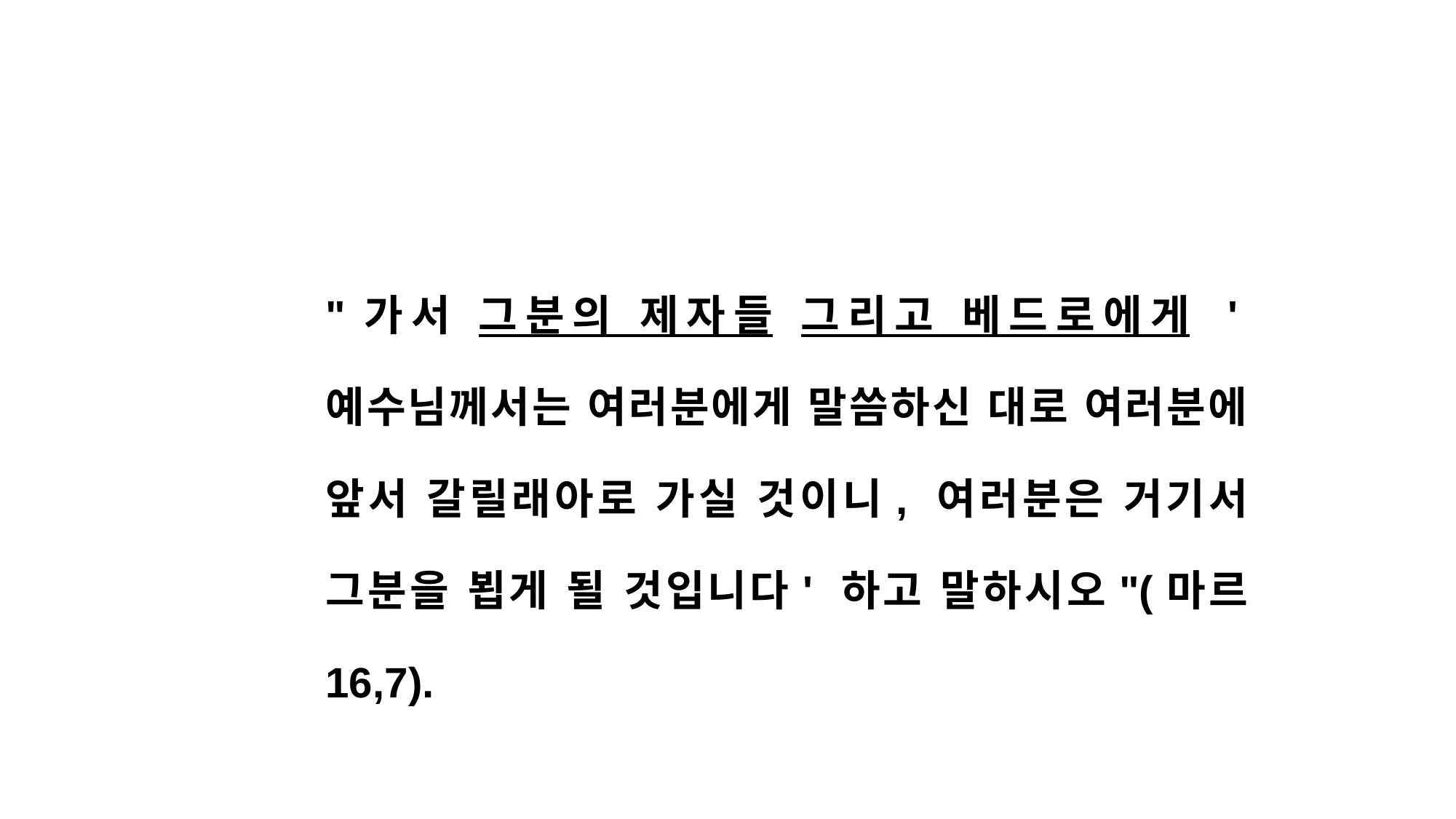

"가서 그분의 제자들 그리고 베드로에게 '예수님께서는 여러분에게 말씀하신 대로 여러분에 앞서 갈릴래아로 가실 것이니, 여러분은 거기서 그분을 뵙게 될 것입니다' 하고 말하시오"(마르 16,7).